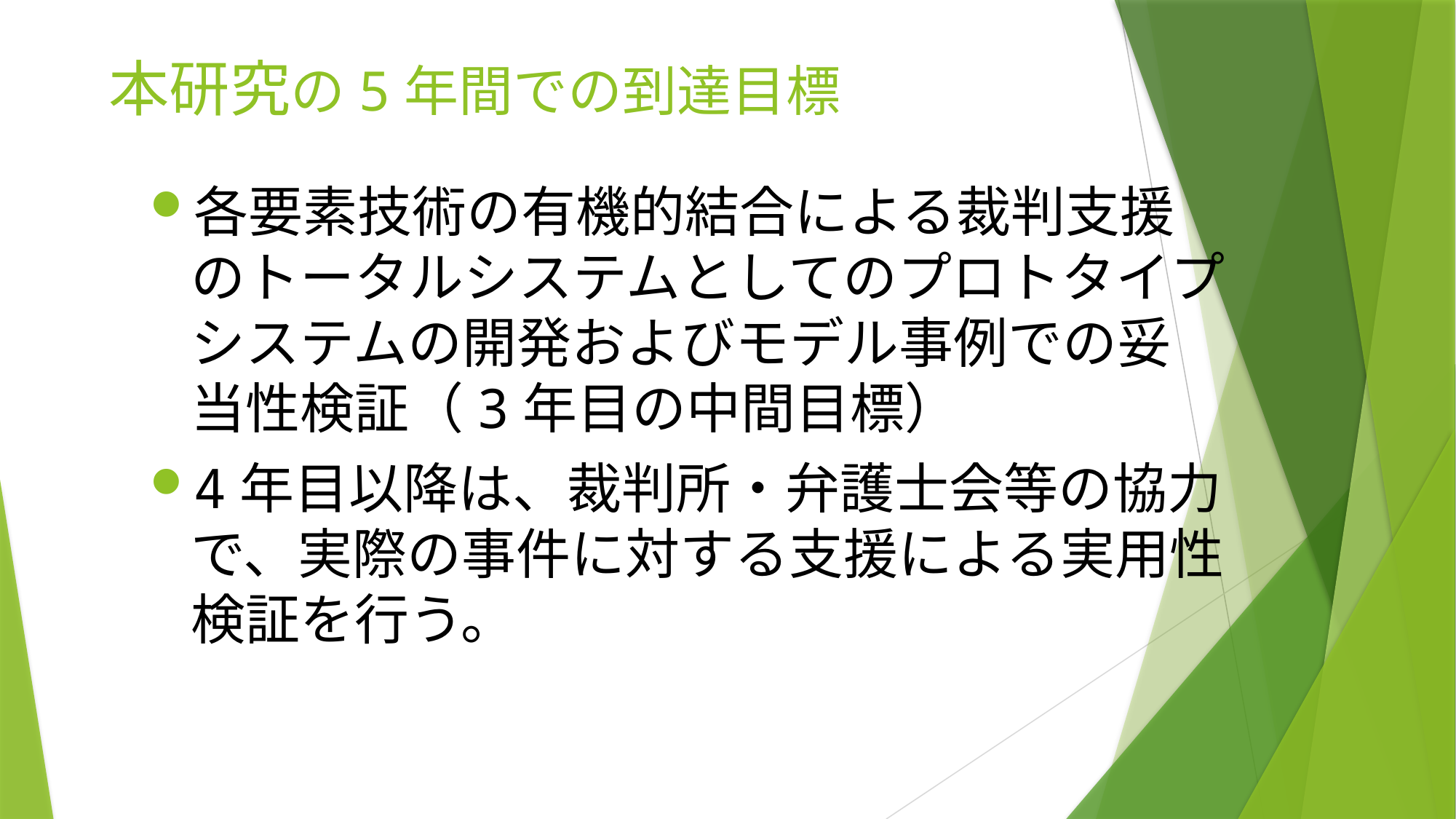

# 本研究の5年間での到達目標
各要素技術の有機的結合による裁判支援のトータルシステムとしてのプロトタイプシステムの開発およびモデル事例での妥当性検証（3年目の中間目標）
4年目以降は、裁判所・弁護士会等の協力で、実際の事件に対する支援による実用性検証を行う。